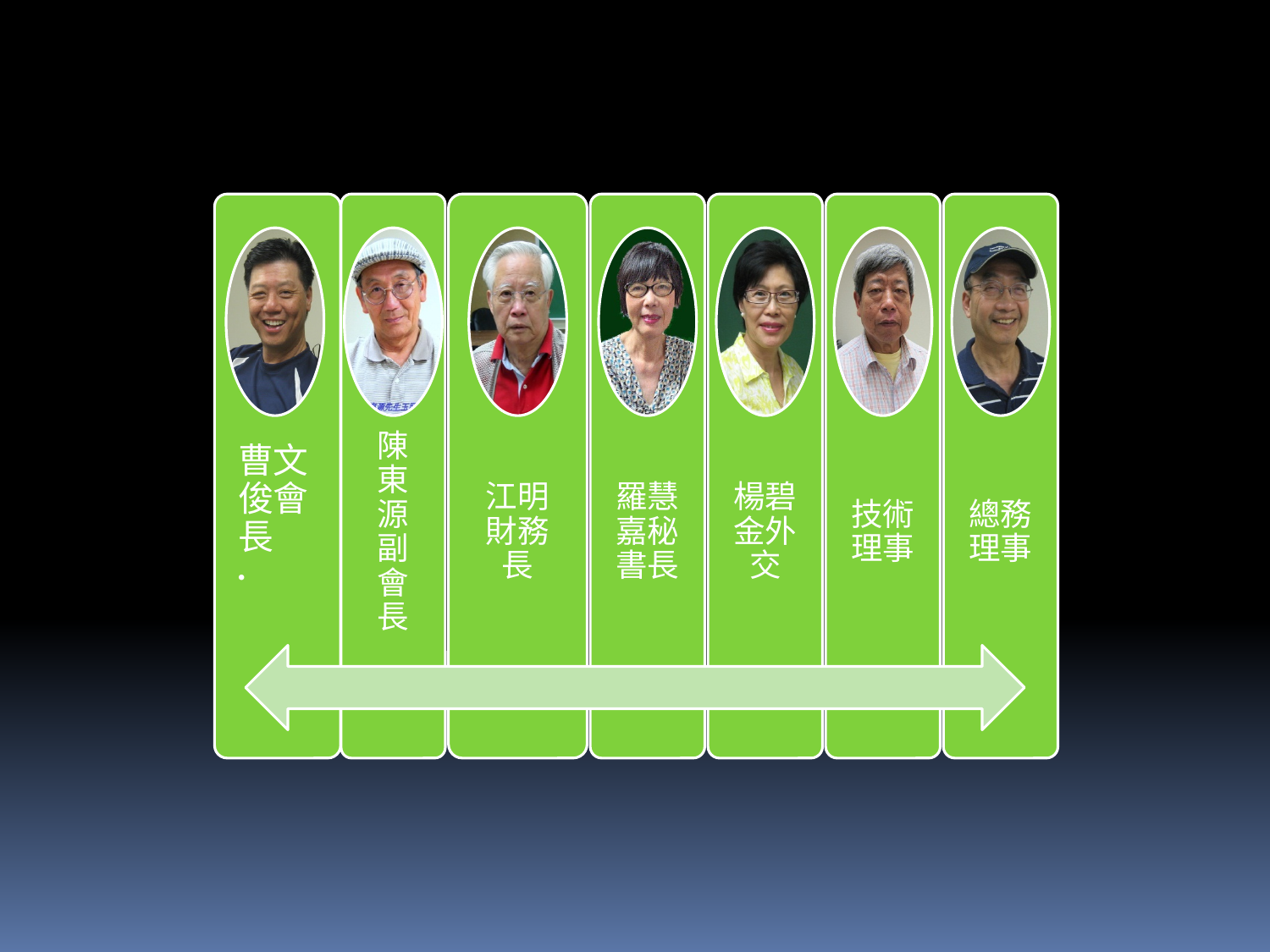

曹文俊會長

陳東源副會長
江明財務長
羅慧嘉秘書長
楊碧金外交
技術理事
總務理事